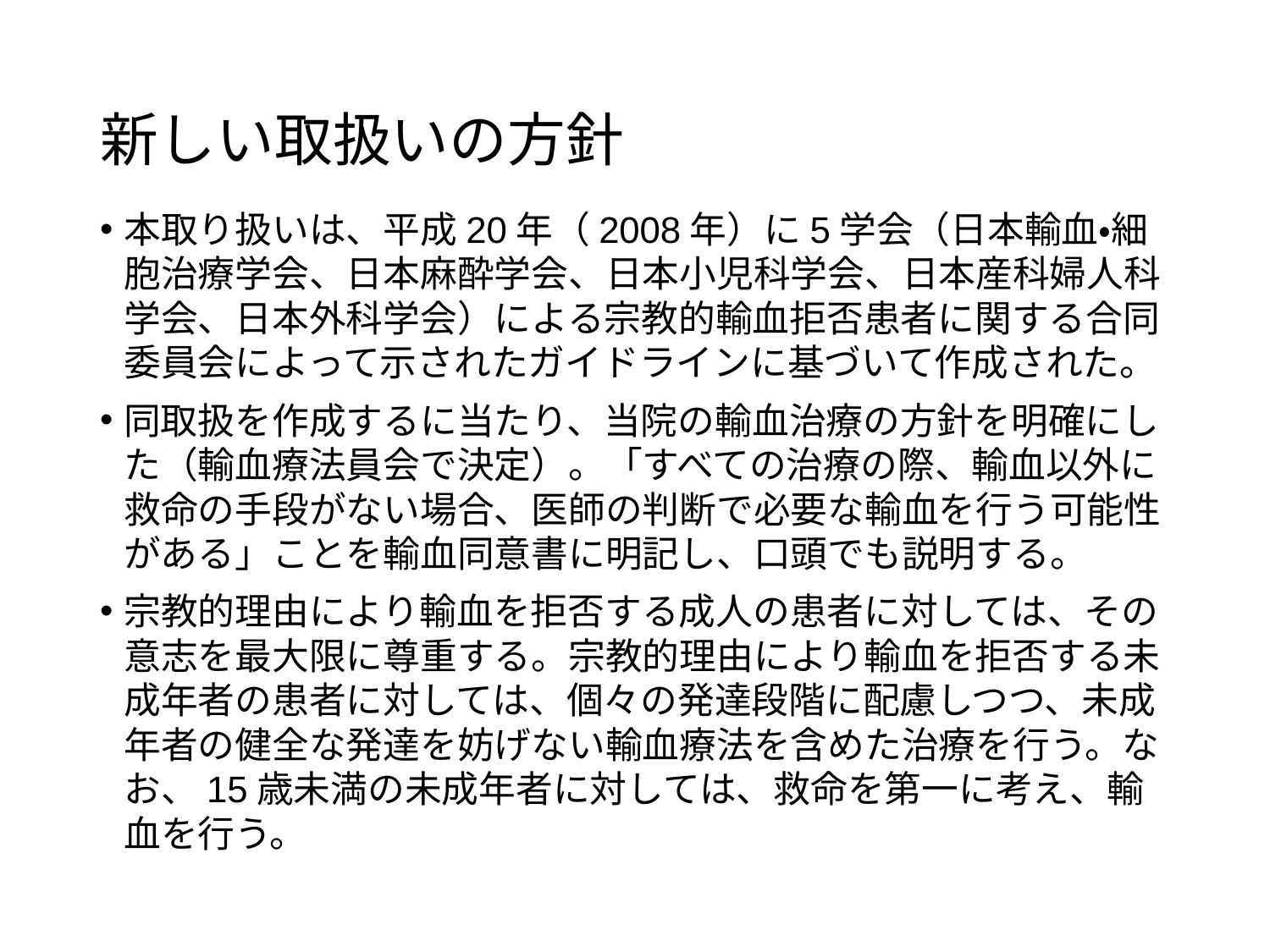

# 新しい取扱いの方針
本取り扱いは、平成20年（2008年）に5学会（日本輸血・細胞治療学会、日本麻酔学会、日本小児科学会、日本産科婦人科学会、日本外科学会）による宗教的輸血拒否患者に関する合同委員会によって示されたガイドラインに基づいて作成された。
同取扱を作成するに当たり、当院の輸血治療の方針を明確にした（輸血療法員会で決定）。「すべての治療の際、輸血以外に救命の手段がない場合、医師の判断で必要な輸血を行う可能性がある」ことを輸血同意書に明記し、口頭でも説明する。
宗教的理由により輸血を拒否する成人の患者に対しては、その意志を最大限に尊重する。宗教的理由により輸血を拒否する未成年者の患者に対しては、個々の発達段階に配慮しつつ、未成年者の健全な発達を妨げない輸血療法を含めた治療を行う。なお、15歳未満の未成年者に対しては、救命を第一に考え、輸血を行う。